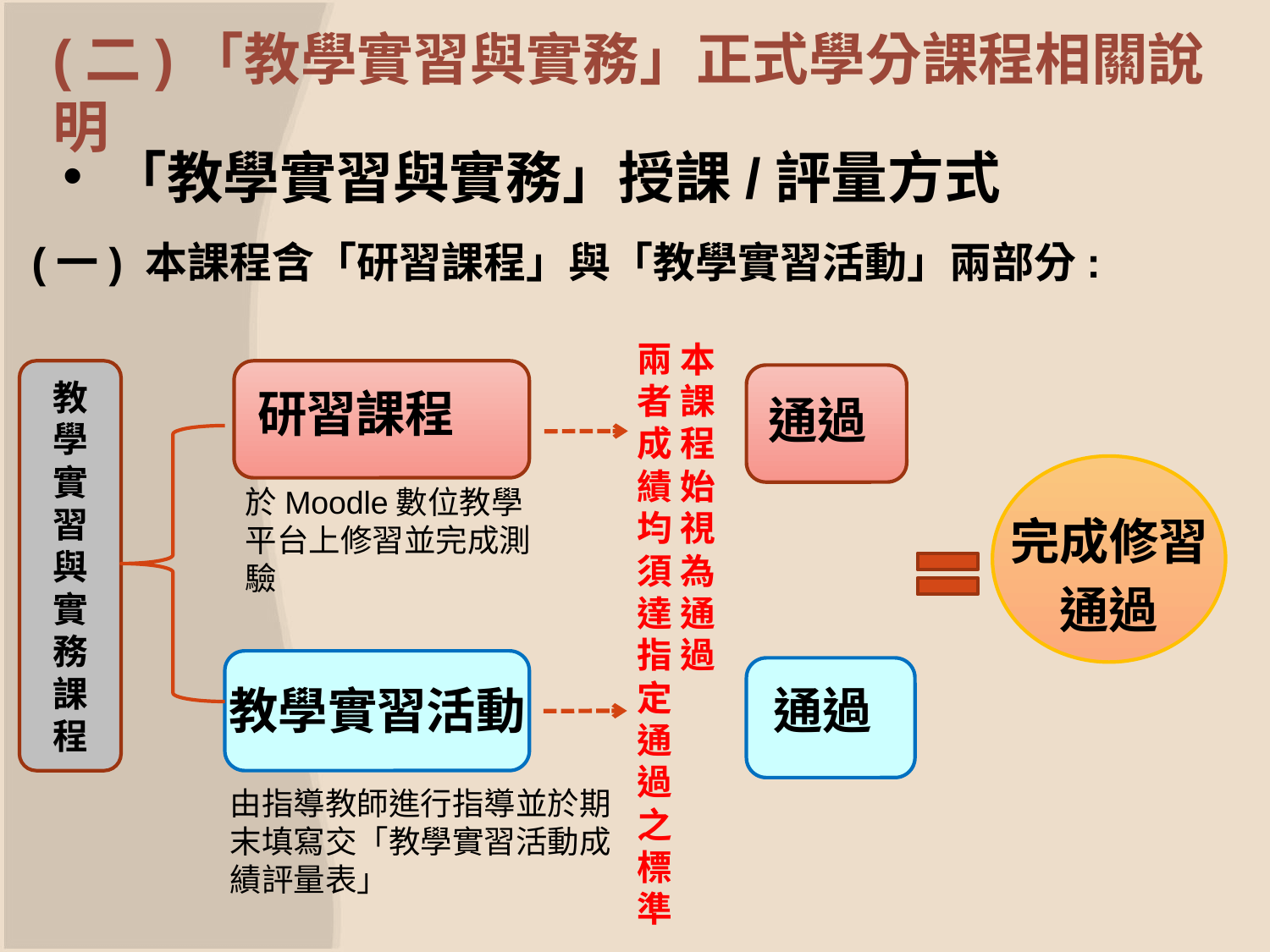

(二)「教學實習與實務」正式學分課程相關說明
#
「教學實習與實務」授課/評量方式
(一) 本課程含「研習課程」與「教學實習活動」兩部分:
兩者成績均須達指定通過之標準
本課程始視為通過

教學實習與實務課程

研習課程
通過

於Moodle數位教學平台上修習並完成測驗
完成修習

通過

教學實習活動
通過
由指導教師進行指導並於期末填寫交「教學實習活動成績評量表」
13